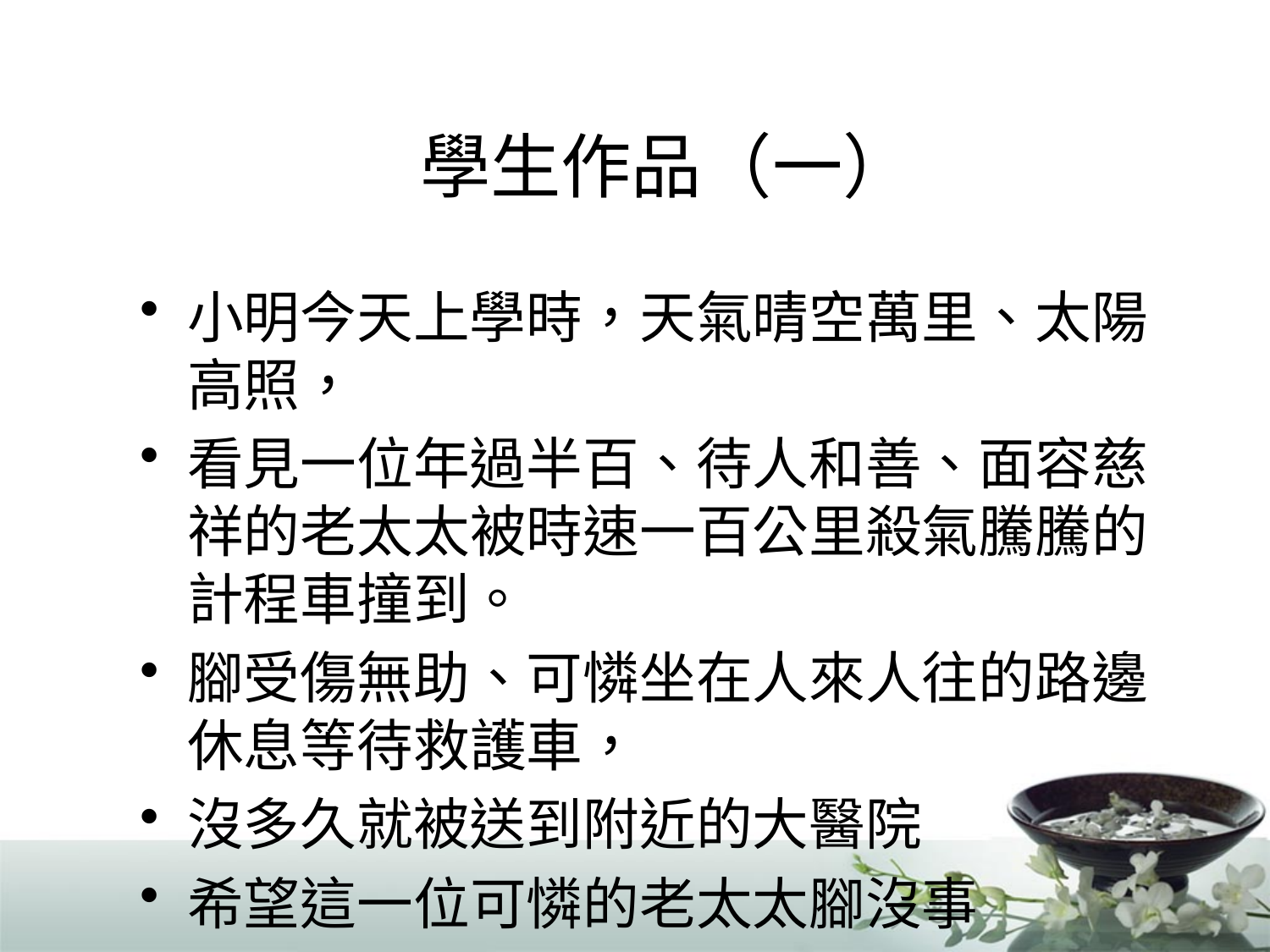

# 學生作品（一）
小明今天上學時，天氣晴空萬里、太陽高照，
看見一位年過半百、待人和善、面容慈祥的老太太被時速一百公里殺氣騰騰的計程車撞到。
腳受傷無助、可憐坐在人來人往的路邊休息等待救護車，
沒多久就被送到附近的大醫院
希望這一位可憐的老太太腳沒事